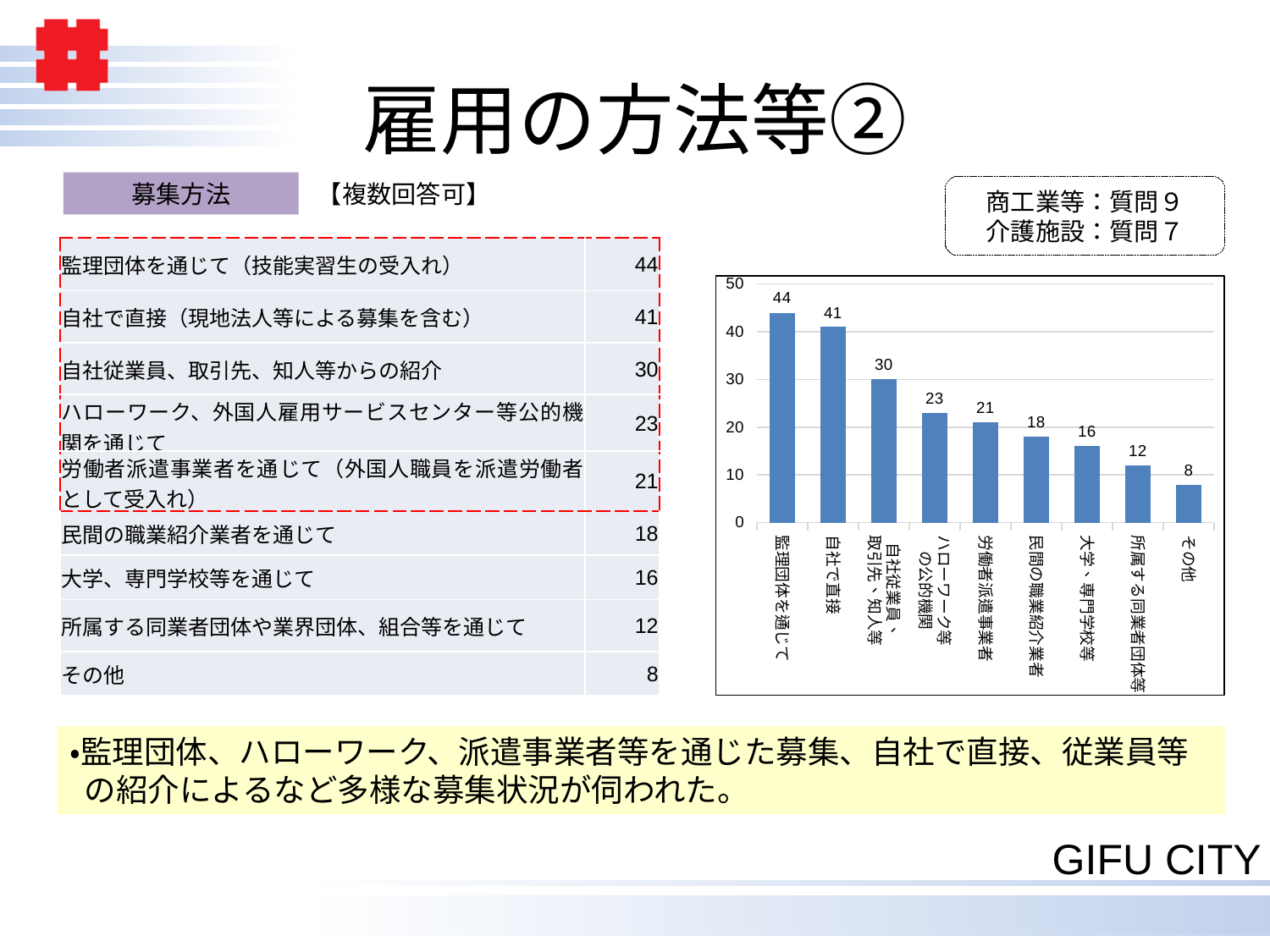

# 雇用の方法等②
募集方法
【複数回答可】
商工業等：質問９
介護施設：質問７
| 監理団体を通じて（技能実習生の受入れ） | 44 |
| --- | --- |
| 自社で直接（現地法人等による募集を含む） | 41 |
| 自社従業員、取引先、知人等からの紹介 | 30 |
| ハローワーク、外国人雇用サービスセンター等公的機関を通じて | 23 |
| 労働者派遣事業者を通じて（外国人職員を派遣労働者として受入れ） | 21 |
| 民間の職業紹介業者を通じて | 18 |
| 大学、専門学校等を通じて | 16 |
| 所属する同業者団体や業界団体、組合等を通じて | 12 |
| その他 | 8 |

### Chart

| Category |  |
|---|---|
| 監理団体を通じて | 44.0 |
| 自社で直接 | 41.0 |
| 自社従業員、
取引先、知人等 | 30.0 |
| ハローワーク等
の公的機関 | 23.0 |
| 労働者派遣事業者 | 21.0 |
| 民間の職業紹介業者 | 18.0 |
| 大学、専門学校等 | 16.0 |
| 所属する同業者団体等 | 12.0 |
| その他 | 8.0 |
・監理団体、ハローワーク、派遣事業者等を通じた募集、自社で直接、従業員等の紹介によるなど多様な募集状況が伺われた。
13